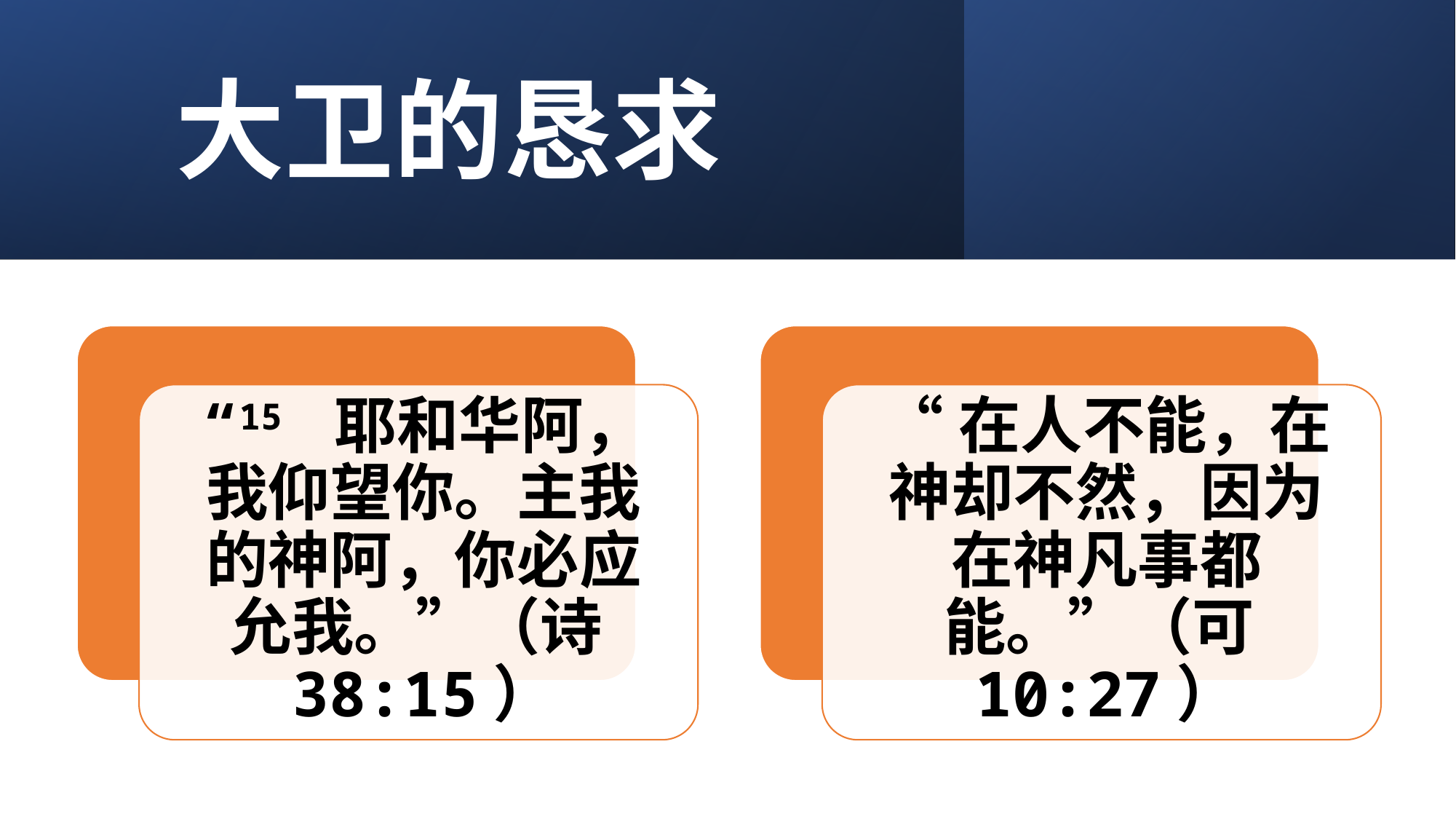

# 大卫的恳求
“15 耶和华阿，我仰望你。主我的神阿，你必应允我。”（诗38:15）
“在人不能，在神却不然，因为在神凡事都能。”（可10:27）